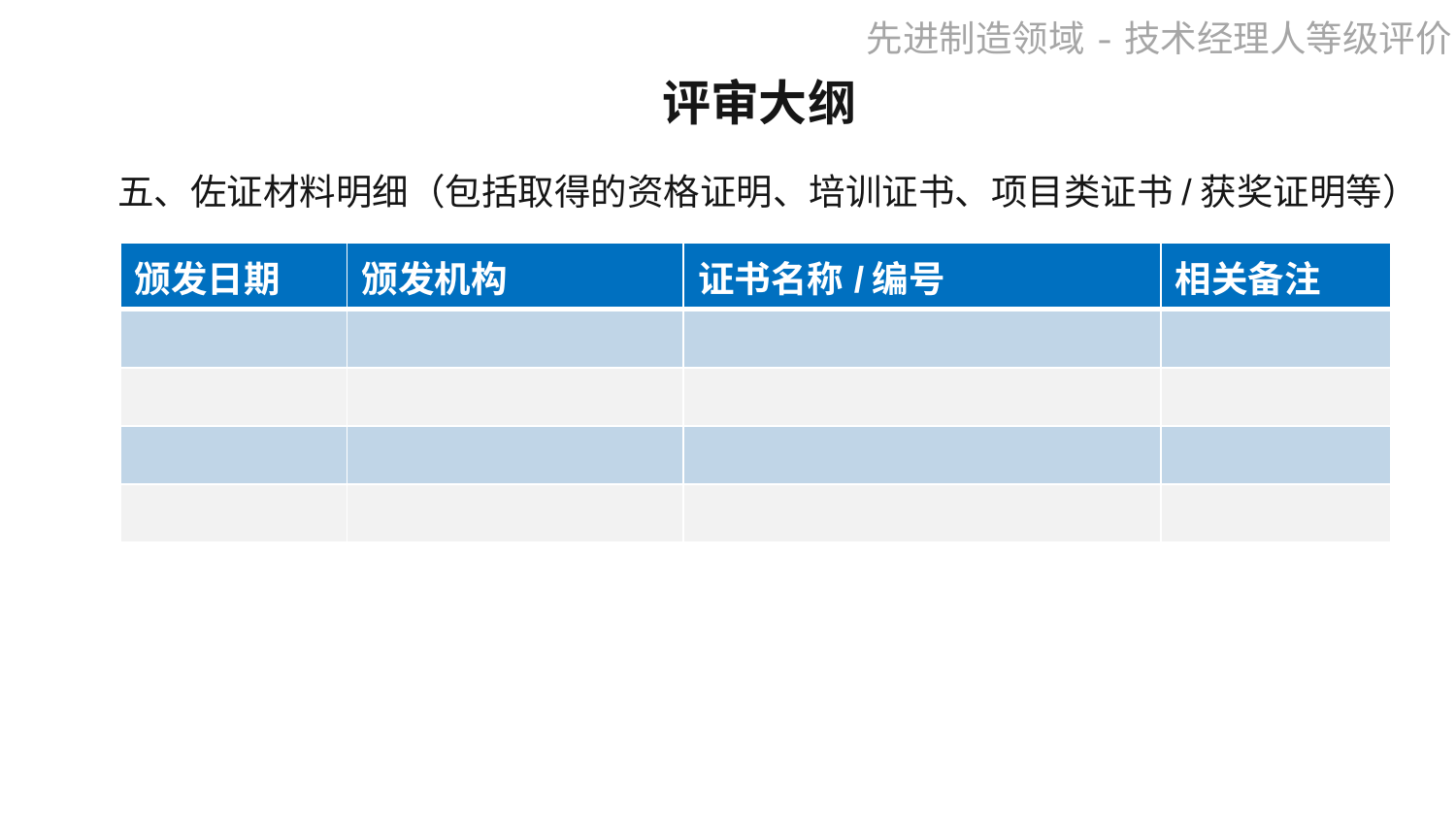

评审大纲
五、佐证材料明细（包括取得的资格证明、培训证书、项目类证书/获奖证明等）
| 颁发日期 | 颁发机构 | 证书名称/编号 | 相关备注 |
| --- | --- | --- | --- |
|  |  |  |  |
|  |  |  |  |
|  |  |  |  |
|  |  |  |  |